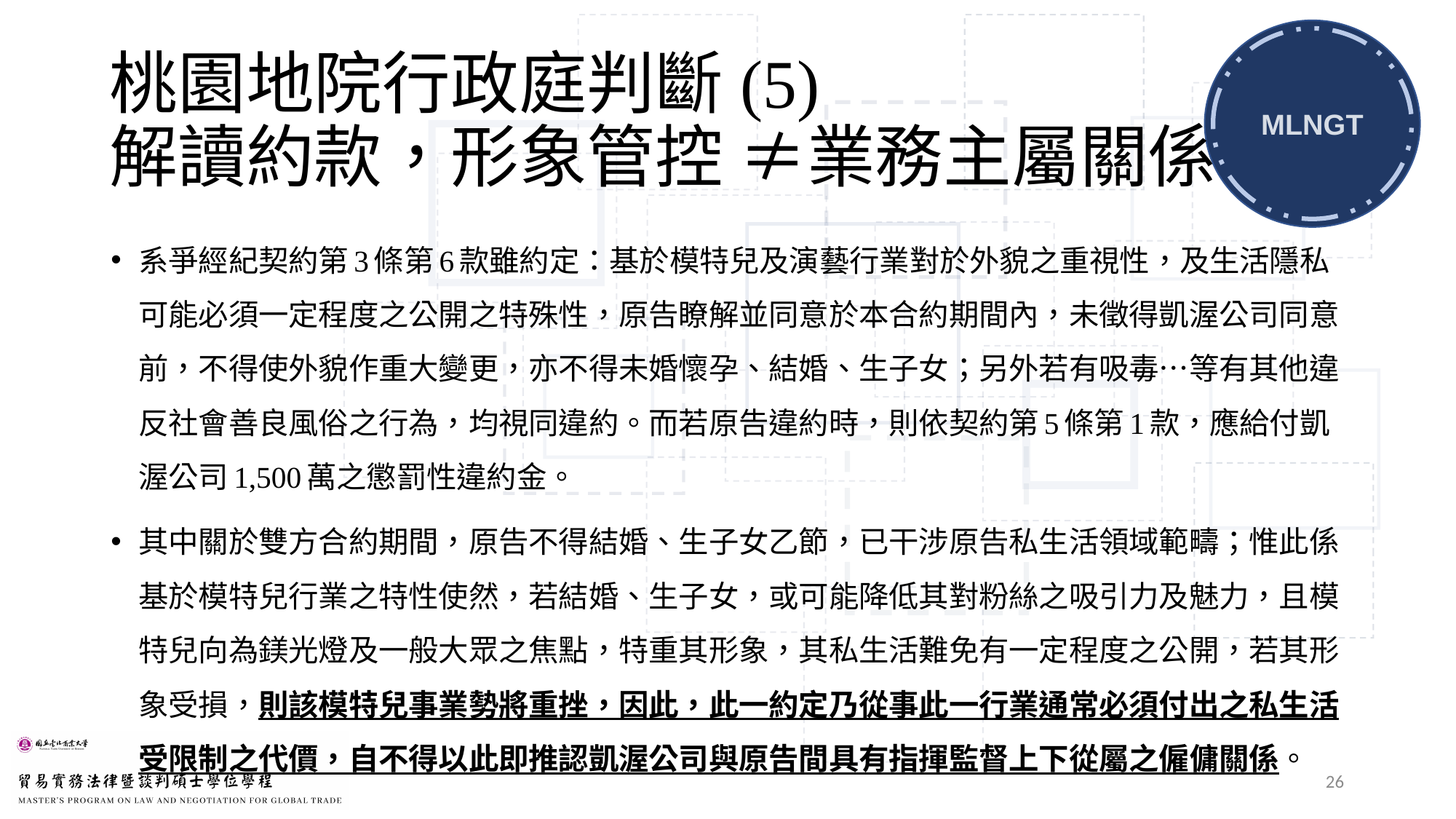

# 桃園地院行政庭判斷(5) 解讀約款，形象管控 ≠業務主屬關係
系爭經紀契約第3條第6款雖約定：基於模特兒及演藝行業對於外貌之重視性，及生活隱私可能必須一定程度之公開之特殊性，原告瞭解並同意於本合約期間內，未徵得凱渥公司同意前，不得使外貌作重大變更，亦不得未婚懷孕、結婚、生子女；另外若有吸毒…等有其他違反社會善良風俗之行為，均視同違約。而若原告違約時，則依契約第5條第1款，應給付凱渥公司1,500萬之懲罰性違約金。
其中關於雙方合約期間，原告不得結婚、生子女乙節，已干涉原告私生活領域範疇；惟此係基於模特兒行業之特性使然，若結婚、生子女，或可能降低其對粉絲之吸引力及魅力，且模特兒向為鎂光燈及一般大眾之焦點，特重其形象，其私生活難免有一定程度之公開，若其形象受損，則該模特兒事業勢將重挫，因此，此一約定乃從事此一行業通常必須付出之私生活受限制之代價，自不得以此即推認凱渥公司與原告間具有指揮監督上下從屬之僱傭關係。